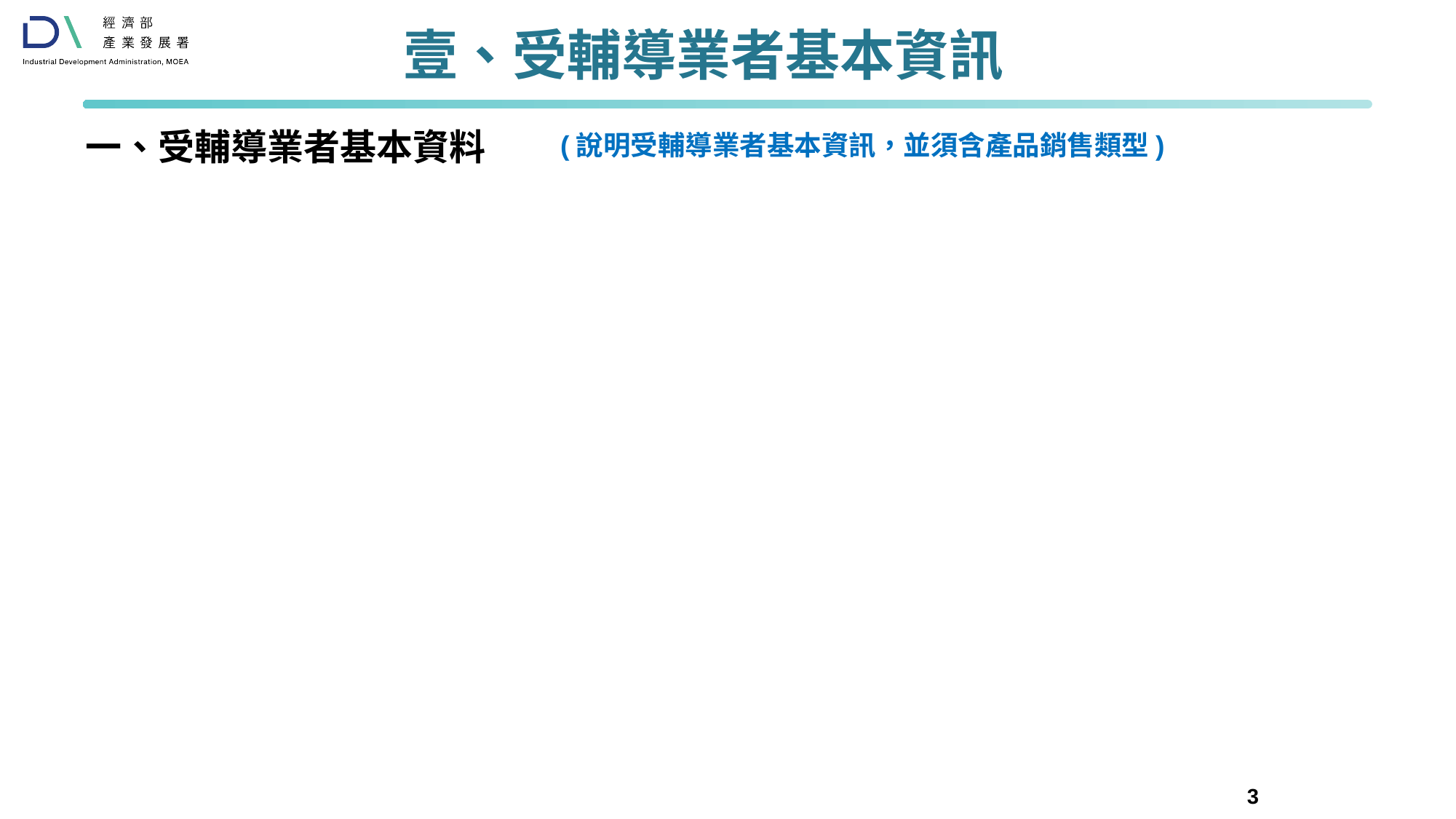

# 壹、受輔導業者基本資訊
(說明受輔導業者基本資訊，並須含產品銷售類型)
一、受輔導業者基本資料
3